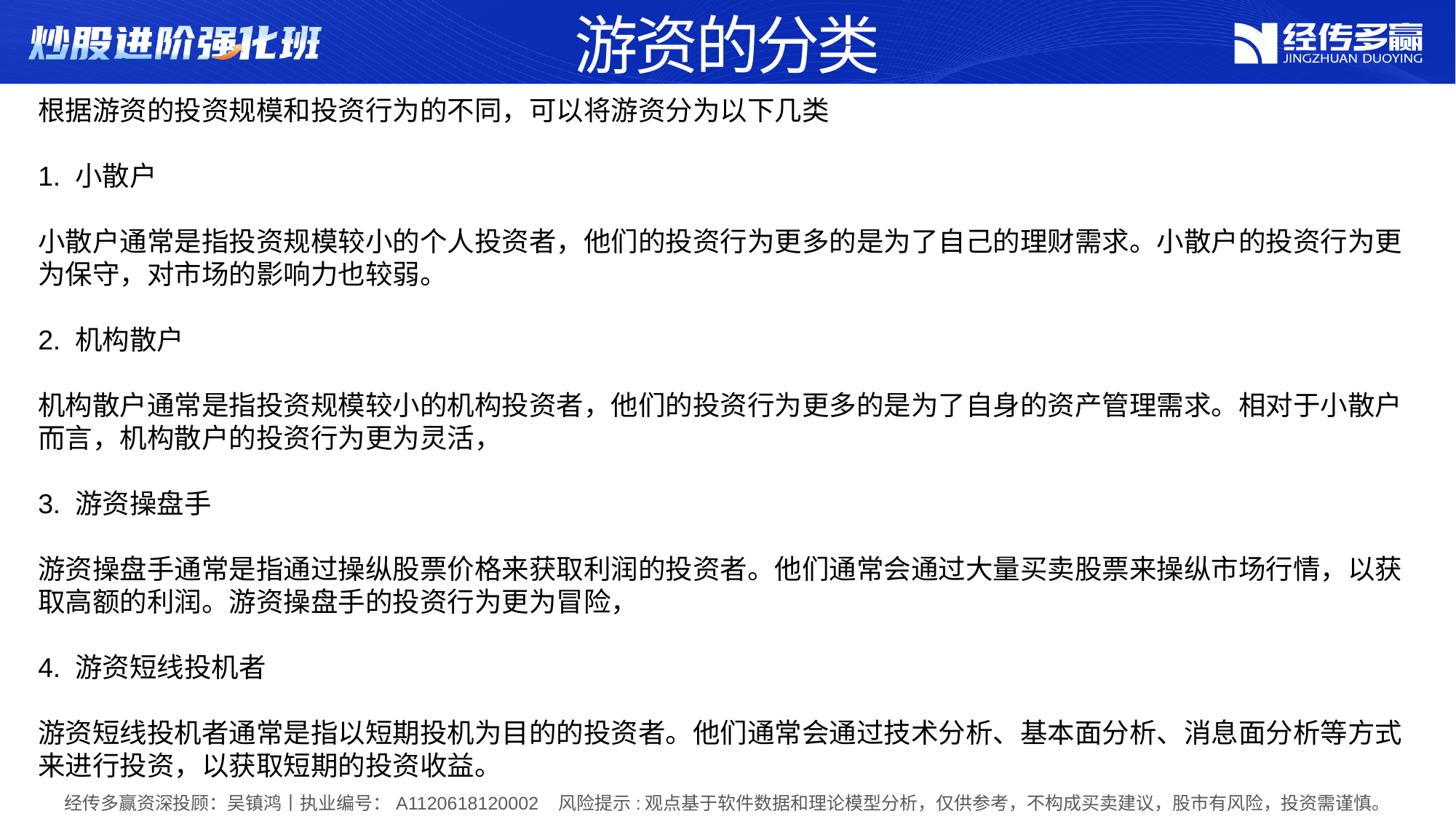

游资的分类
根据游资的投资规模和投资行为的不同，可以将游资分为以下几类

1. 小散户

小散户通常是指投资规模较小的个人投资者，他们的投资行为更多的是为了自己的理财需求。小散户的投资行为更为保守，对市场的影响力也较弱。

2. 机构散户

机构散户通常是指投资规模较小的机构投资者，他们的投资行为更多的是为了自身的资产管理需求。相对于小散户而言，机构散户的投资行为更为灵活，

3. 游资操盘手

游资操盘手通常是指通过操纵股票价格来获取利润的投资者。他们通常会通过大量买卖股票来操纵市场行情，以获取高额的利润。游资操盘手的投资行为更为冒险，

4. 游资短线投机者

游资短线投机者通常是指以短期投机为目的的投资者。他们通常会通过技术分析、基本面分析、消息面分析等方式来进行投资，以获取短期的投资收益。